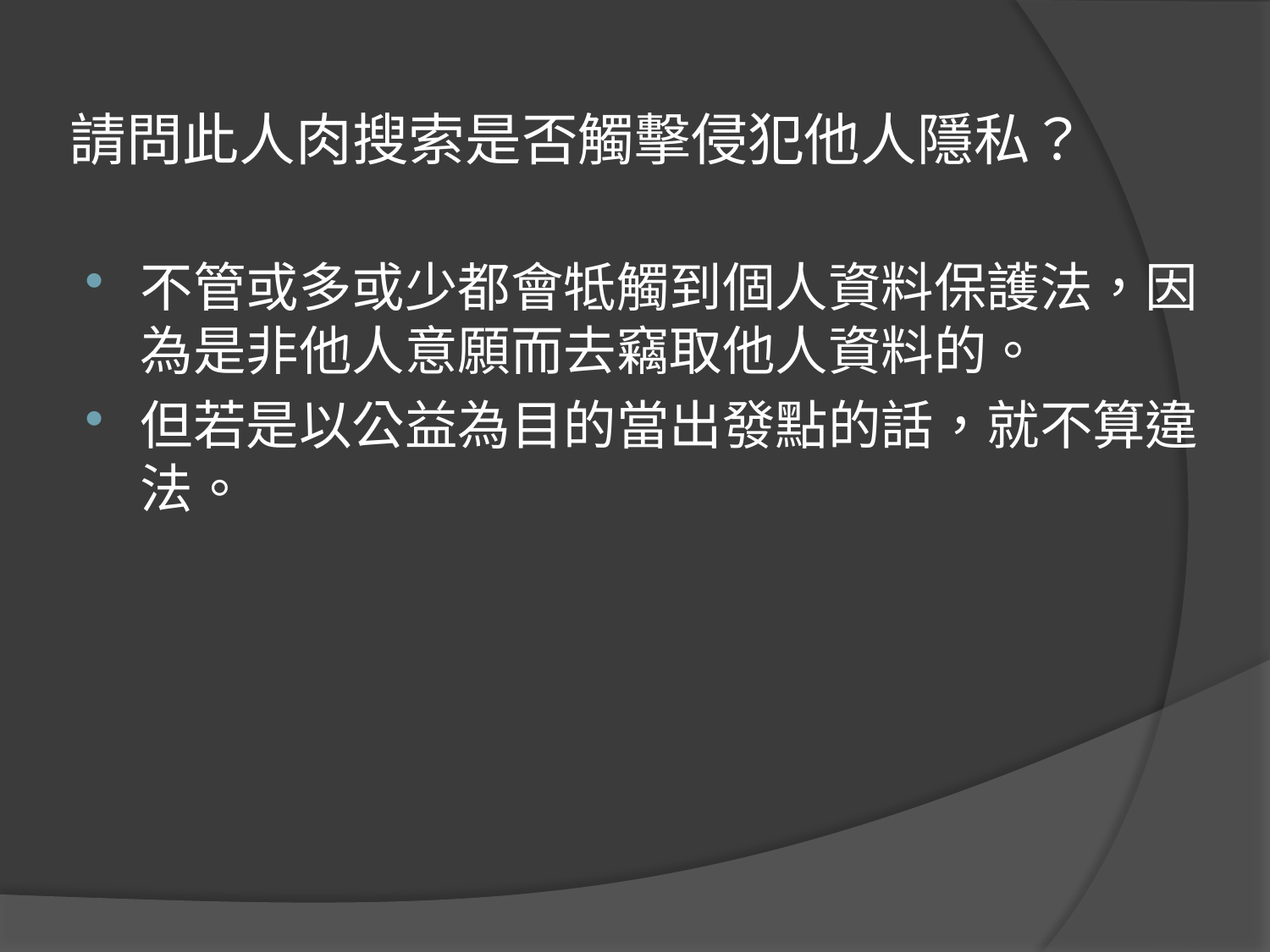

# 請問此人肉搜索是否觸擊侵犯他人隱私？
不管或多或少都會牴觸到個人資料保護法，因為是非他人意願而去竊取他人資料的。
但若是以公益為目的當出發點的話，就不算違法。